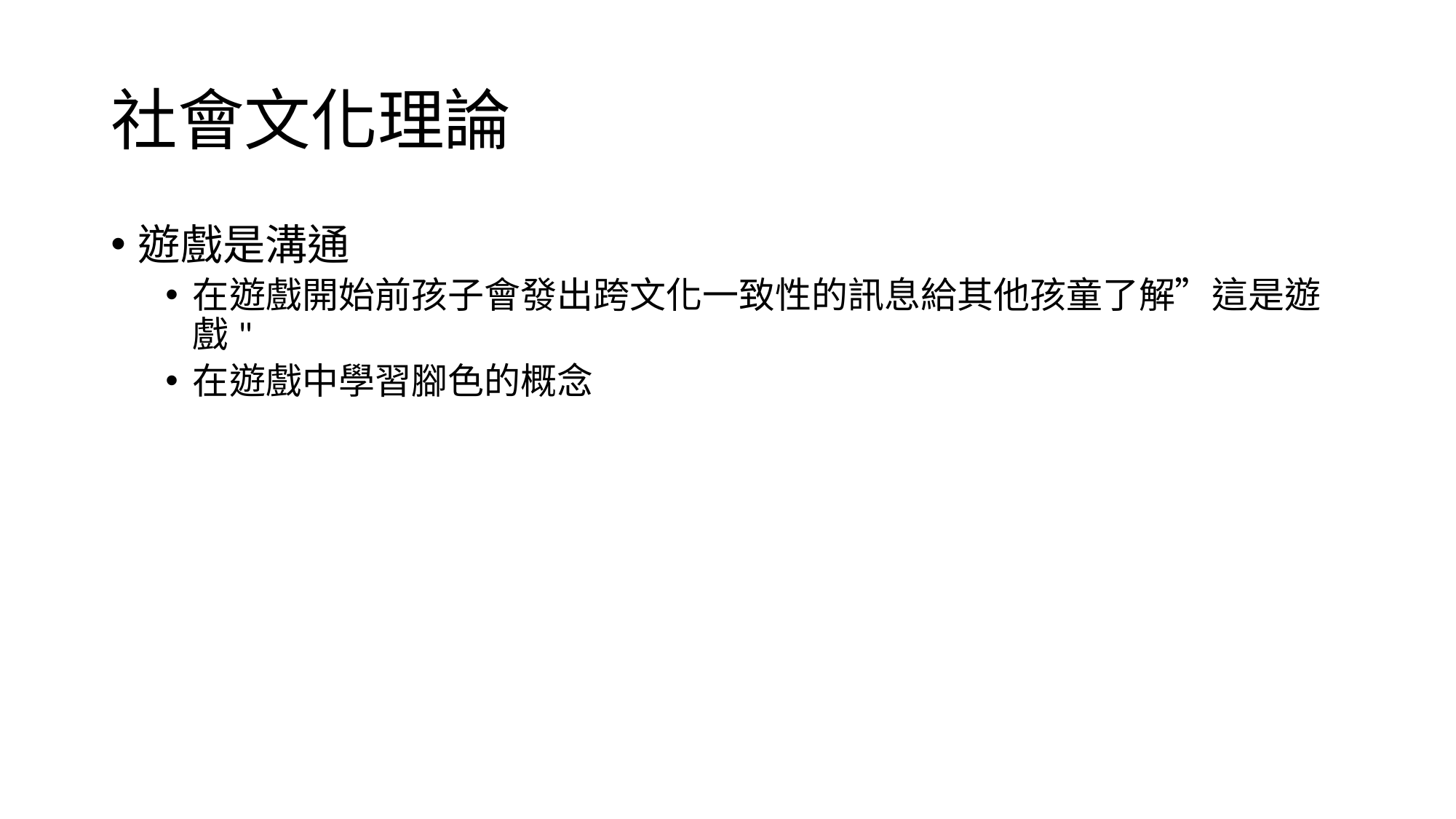

# 社會文化理論
遊戲是溝通
在遊戲開始前孩子會發出跨文化一致性的訊息給其他孩童了解”這是遊戲"
在遊戲中學習腳色的概念